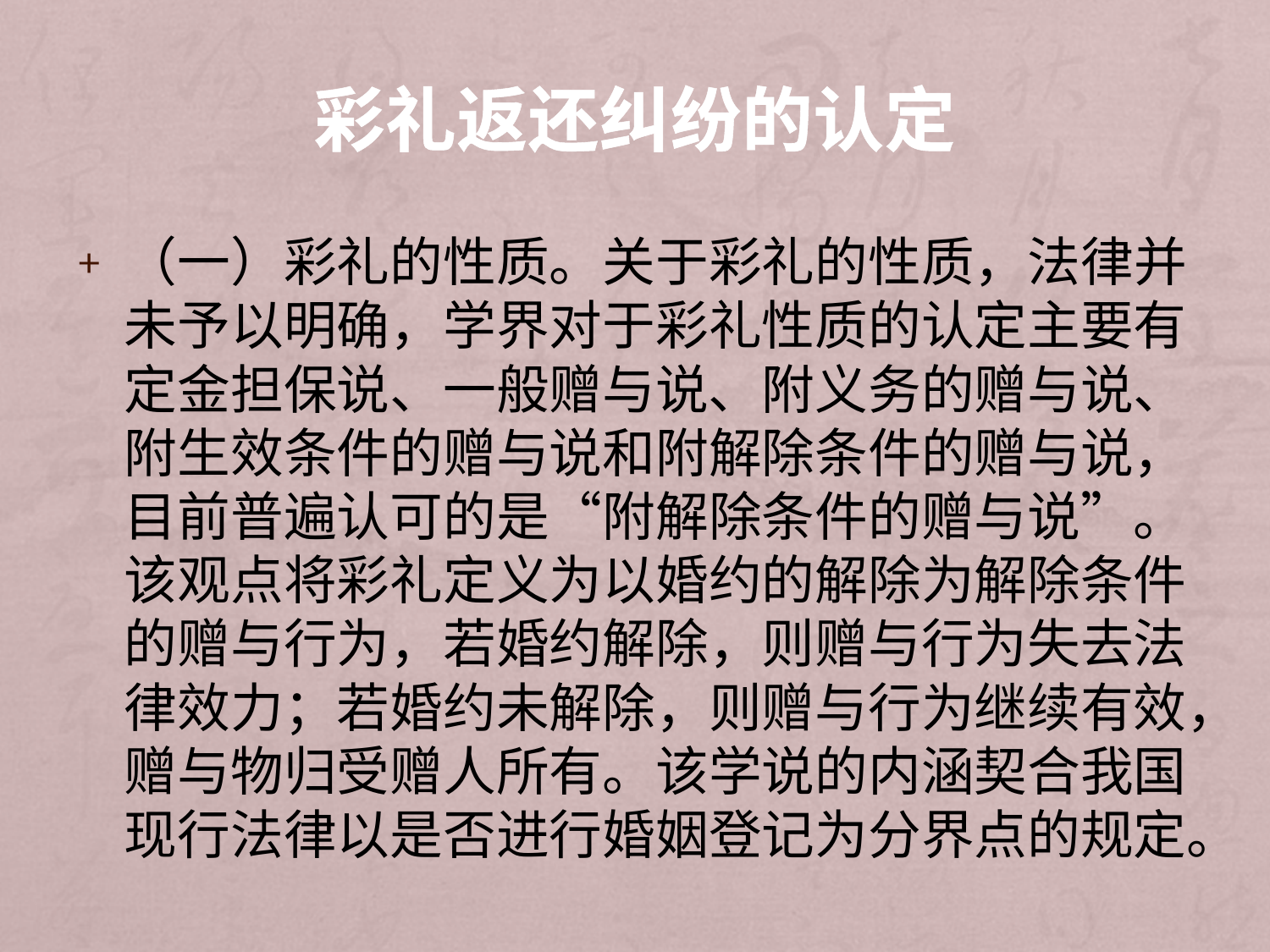

# 彩礼返还纠纷的认定
（一）彩礼的性质。关于彩礼的性质，法律并未予以明确，学界对于彩礼性质的认定主要有定金担保说、一般赠与说、附义务的赠与说、附生效条件的赠与说和附解除条件的赠与说，目前普遍认可的是“附解除条件的赠与说”。 该观点将彩礼定义为以婚约的解除为解除条件的赠与行为，若婚约解除，则赠与行为失去法律效力；若婚约未解除，则赠与行为继续有效，赠与物归受赠人所有。该学说的内涵契合我国现行法律以是否进行婚姻登记为分界点的规定。